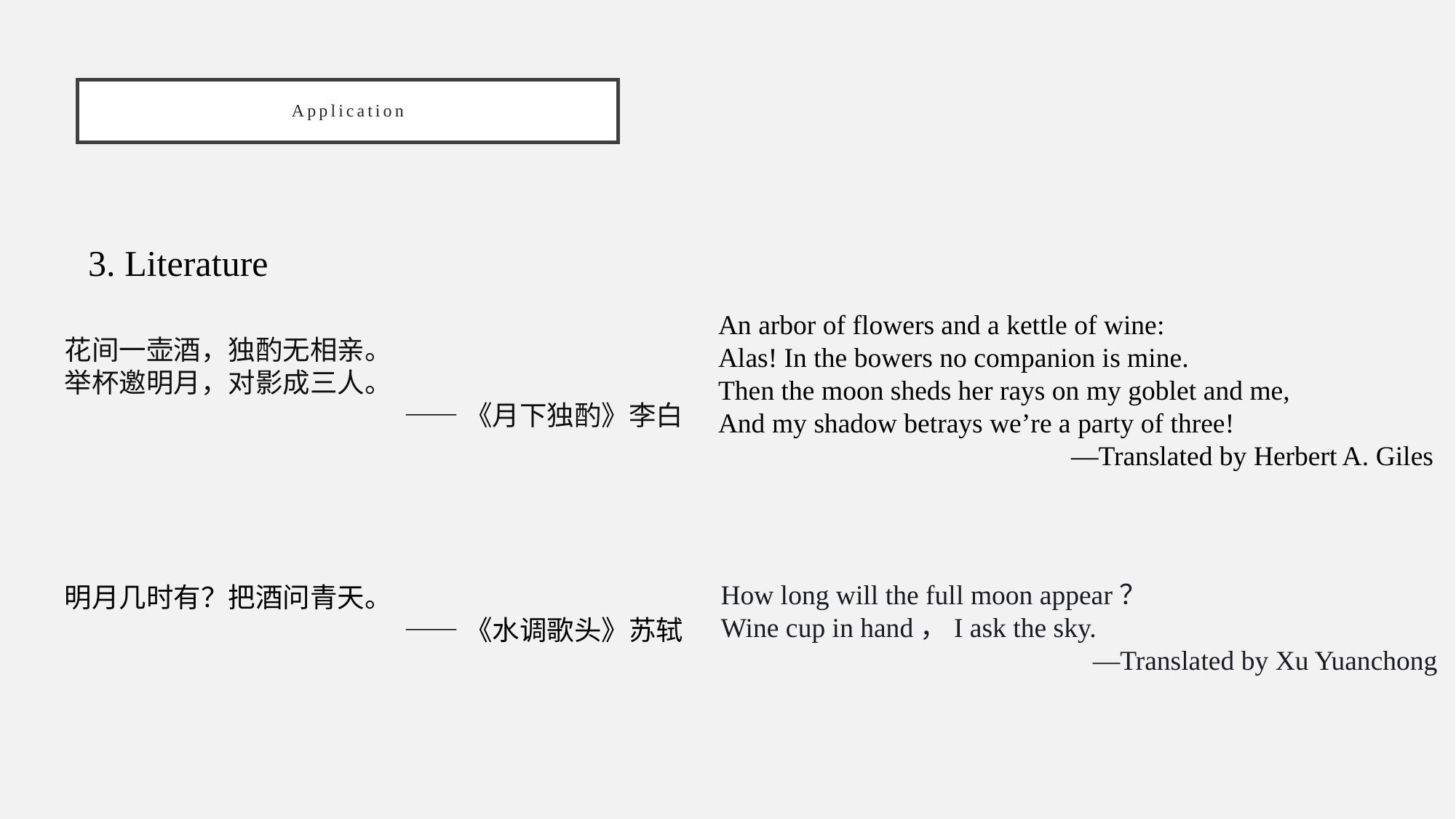

# Application
3. Literature
An arbor of flowers and a kettle of wine:
Alas! In the bowers no companion is mine.
Then the moon sheds her rays on my goblet and me,
And my shadow betrays we’re a party of three!
—Translated by Herbert A. Giles
花间一壶酒，独酌无相亲。 
举杯邀明月，对影成三人。
——《月下独酌》李白
How long will the full moon appear？
Wine cup in hand，I ask the sky.
—Translated by Xu Yuanchong
明月几时有？把酒问青天。
——《水调歌头》苏轼